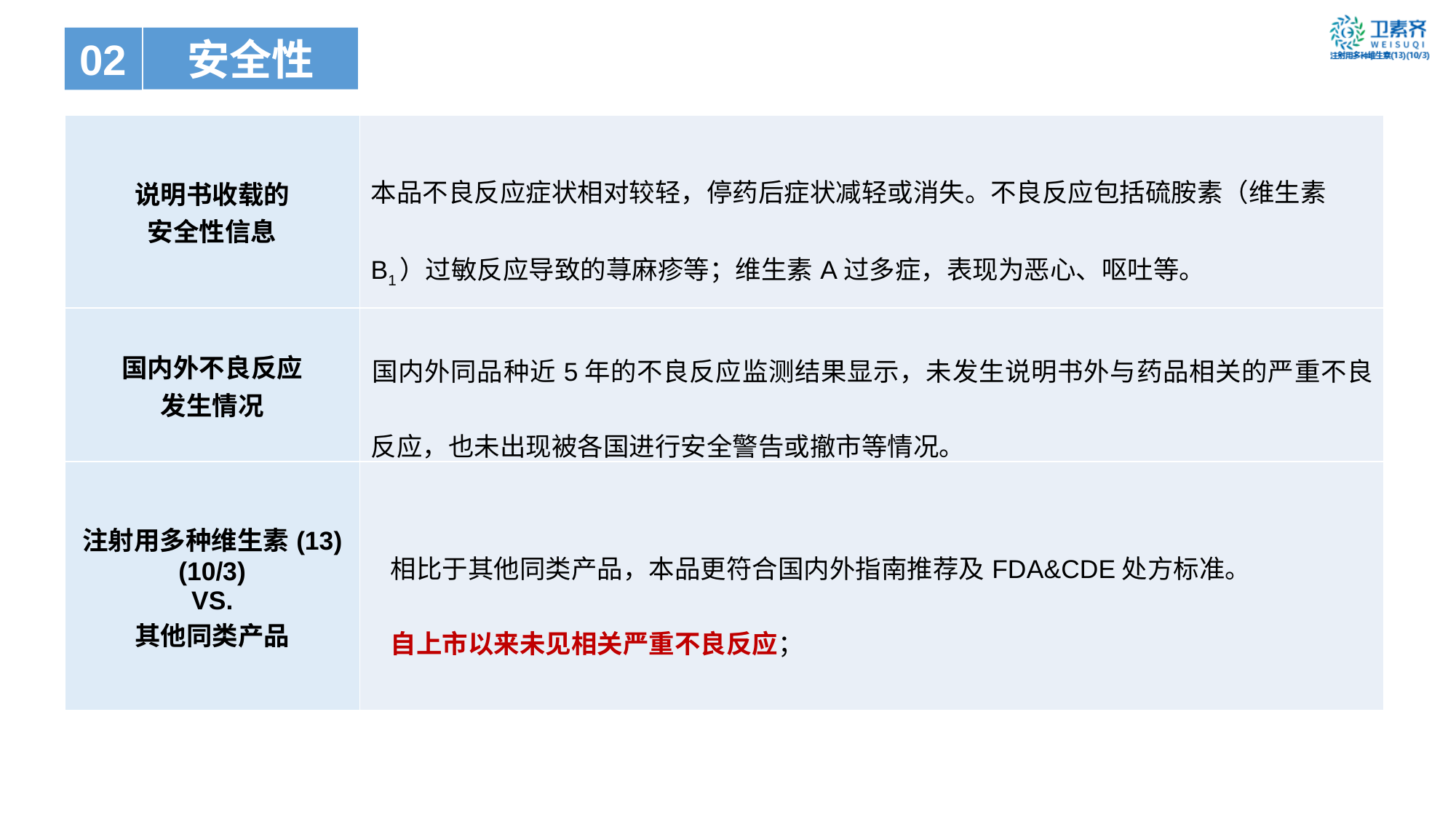

02
安全性
| 说明书收载的 安全性信息 | 本品不良反应症状相对较轻，停药后症状减轻或消失。不良反应包括硫胺素（维生素B1）过敏反应导致的荨麻疹等；维生素A过多症，表现为恶心、呕吐等。 |
| --- | --- |
| 国内外不良反应 发生情况 | 国内外同品种近5年的不良反应监测结果显示，未发生说明书外与药品相关的严重不良反应，也未出现被各国进行安全警告或撤市等情况。 |
| 注射用多种维生素(13)(10/3) VS. 其他同类产品 | 相比于其他同类产品，本品更符合国内外指南推荐及FDA&CDE处方标准。 自上市以来未见相关严重不良反应； |